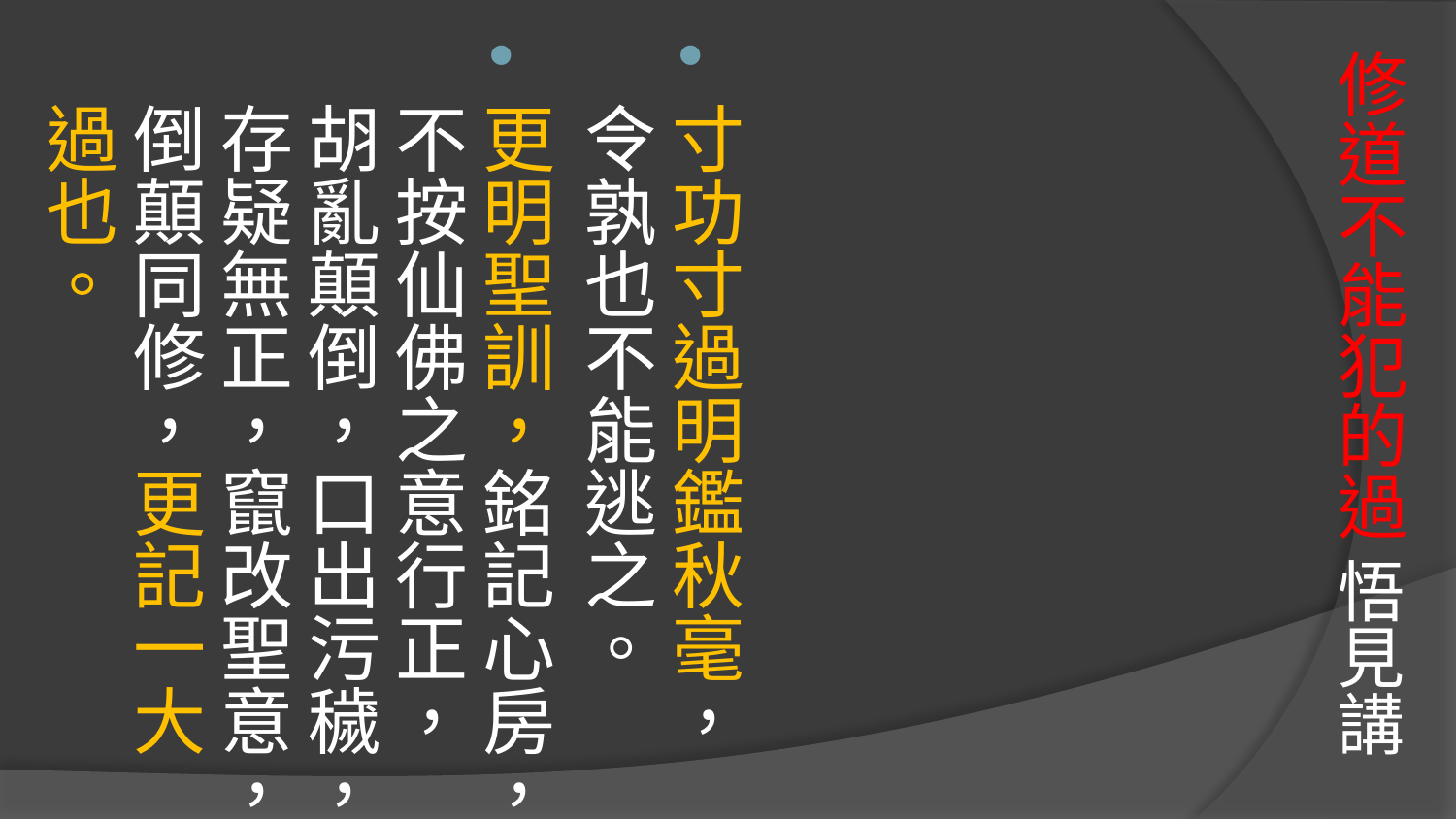

# 修道不能犯的過 悟見講
寸功寸過明鑑秋毫，令孰也不能逃之。
更明聖訓，銘記心房，不按仙佛之意行正，
胡亂顛倒，口出污穢，存疑無正，竄改聖意，倒顛同修，更記一大過也。